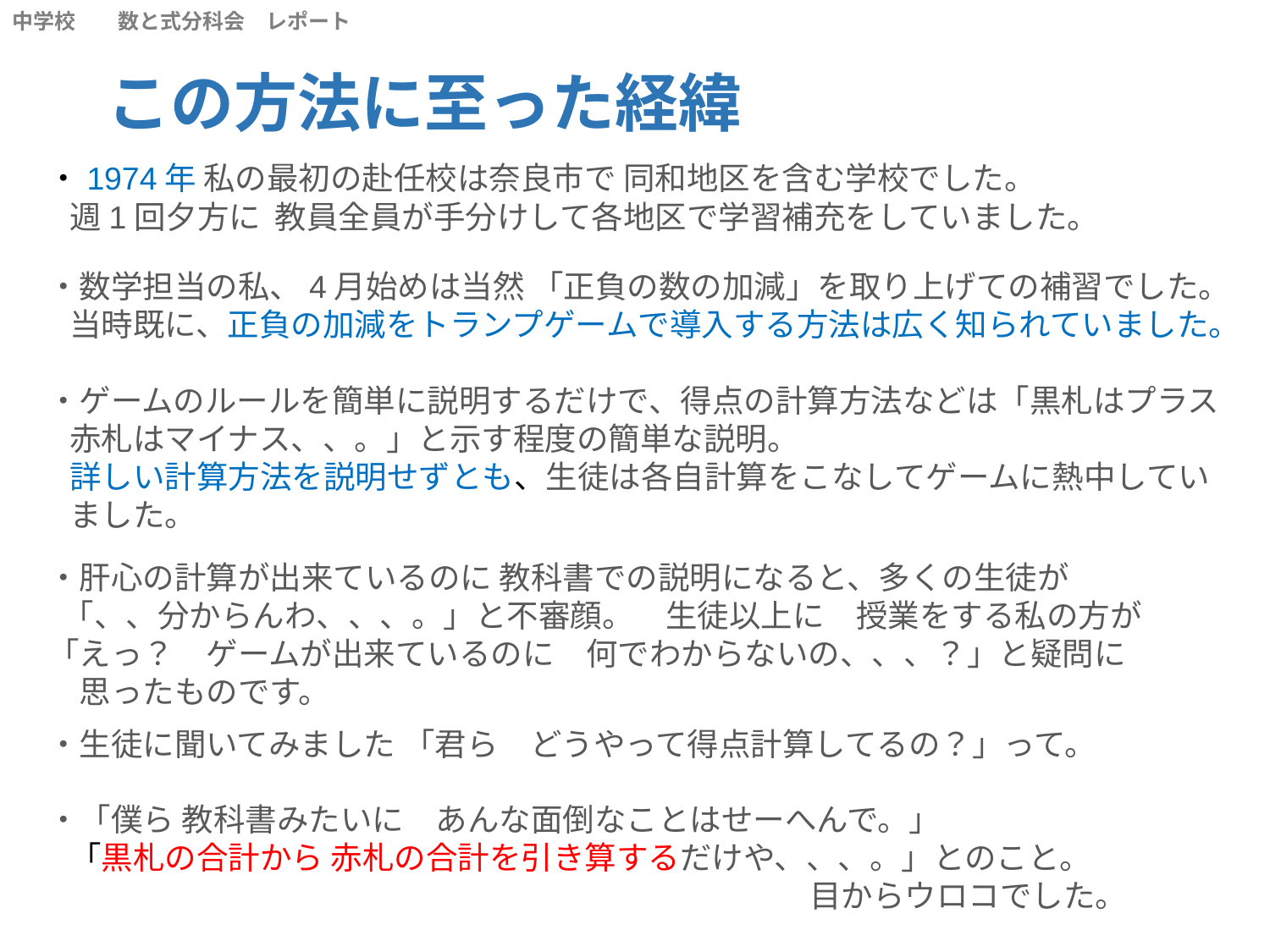

中学校　　数と式分科会　レポート
この方法に至った経緯
・1974年 私の最初の赴任校は奈良市で 同和地区を含む学校でした。
  週1回夕方に  教員全員が手分けして各地区で学習補充をしていました。
・数学担当の私、4月始めは当然 「正負の数の加減」を取り上げての補習でした。
  当時既に、正負の加減をトランプゲームで導入する方法は広く知られていました。
・ゲームのルールを簡単に説明するだけで、得点の計算方法などは「黒札はプラス
  赤札はマイナス、、。」と示す程度の簡単な説明。
  詳しい計算方法を説明せずとも、生徒は各自計算をこなしてゲームに熱中してい
  ました。
・肝心の計算が出来ているのに 教科書での説明になると、多くの生徒が
 「、、分からんわ、、、。」と不審顔。　生徒以上に　授業をする私の方が「えっ？　ゲームが出来ているのに　何でわからないの、、、？」と疑問に
　思ったものです。
・生徒に聞いてみました 「君ら　どうやって得点計算してるの？」って。
・「僕ら 教科書みたいに　あんな面倒なことはせーへんで。」
  「黒札の合計から 赤札の合計を引き算するだけや、、、。」とのこと。
　　　　　　　　　　　　　　　　　　　　　　　　目からウロコでした。
僕ら　教科書みたいに　あんな面倒なことせーへんで。」
「黒札の合計から　赤札の合計を引き算するだけやで、、、。」とのこと。
目からウロコでした。
次に１年生を担当する時からは　教科書に準拠せず、
生徒たちが自然に行っている計算方法を活かせる説明方法に変えました。
　それ以後　約３０年間　中学校最初のこの単元、
生徒も　授業者の私も　スッキリ楽しく取り組めました。
教科書と違うアプローチでしたが、勿論　何の不具合もありませんでした。
強いて言えば、生徒の中には学習塾で授業より先に習っている生徒がいます。
そういう生徒の中には、せっかく習得したのに　先生の説明が違うやないかと
不満顔の者はクラスに数人いました。
かと言って、その生徒たちが　違う説明を受けて混乱した様子は　勿論なかったです。